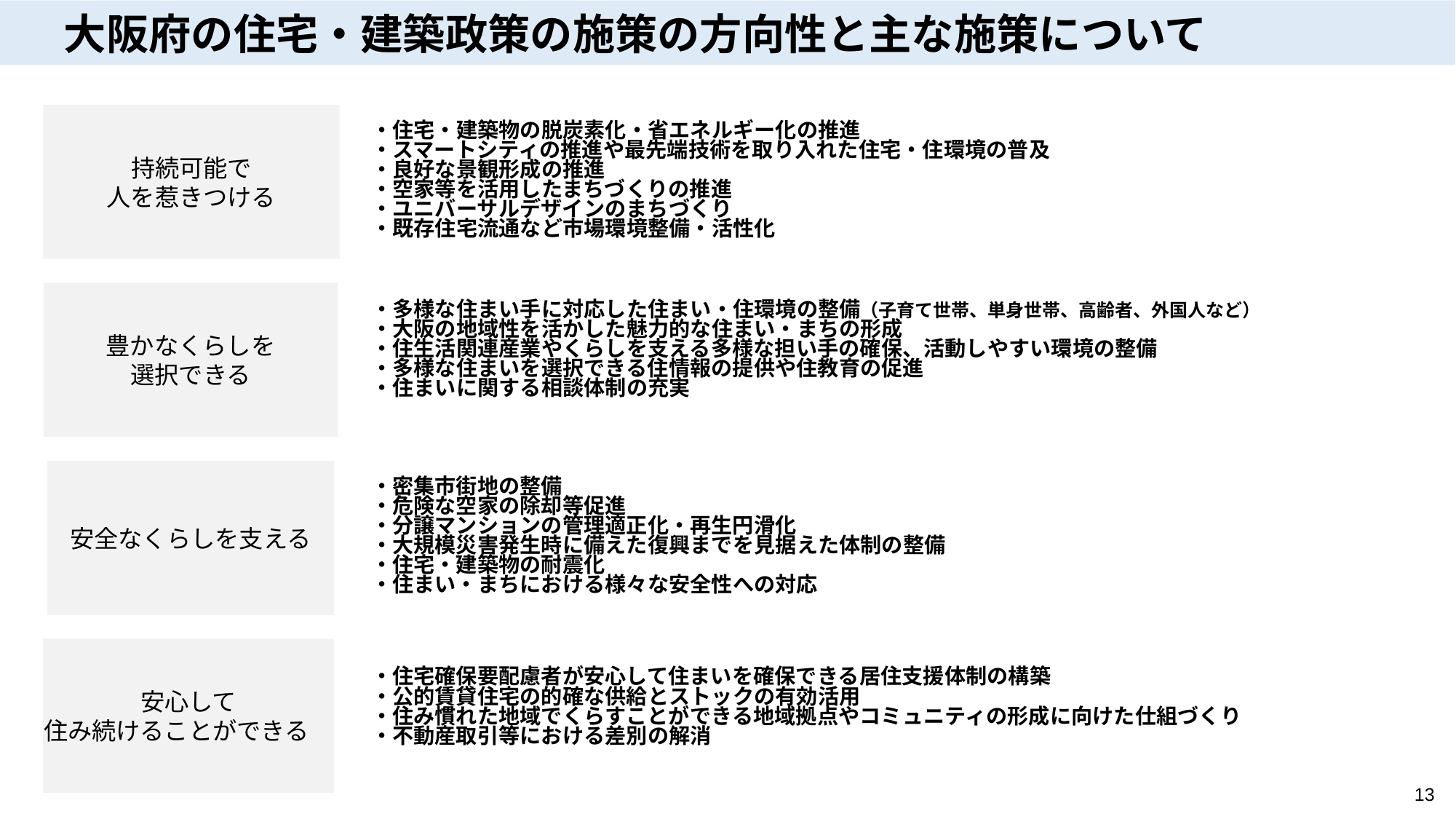

大阪府の住宅・建築政策の施策の方向性と主な施策について

持続可能で
人を惹きつける
・住宅・建築物の脱炭素化・省エネルギー化の推進
・スマートシティの推進や最先端技術を取り入れた住宅・住環境の普及
・良好な景観形成の推進
・空家等を活用したまちづくりの推進
・ユニバーサルデザインのまちづくり
・既存住宅流通など市場環境整備・活性化

豊かなくらしを
選択できる
・多様な住まい手に対応した住まい・住環境の整備（子育て世帯、単身世帯、高齢者、外国人など）
・大阪の地域性を活かした魅力的な住まい・まちの形成
・住生活関連産業やくらしを支える多様な担い手の確保、活動しやすい環境の整備
・多様な住まいを選択できる住情報の提供や住教育の促進
・住まいに関する相談体制の充実
安全なくらしを支える
・密集市街地の整備
・危険な空家の除却等促進
・分譲マンションの管理適正化・再生円滑化
・大規模災害発生時に備えた復興までを見据えた体制の整備
・住宅・建築物の耐震化
・住まい・まちにおける様々な安全性への対応
安心して
住み続けることができる
・住宅確保要配慮者が安心して住まいを確保できる居住支援体制の構築
・公的賃貸住宅の的確な供給とストックの有効活用
・住み慣れた地域でくらすことができる地域拠点やコミュニティの形成に向けた仕組づくり
・不動産取引等における差別の解消

13